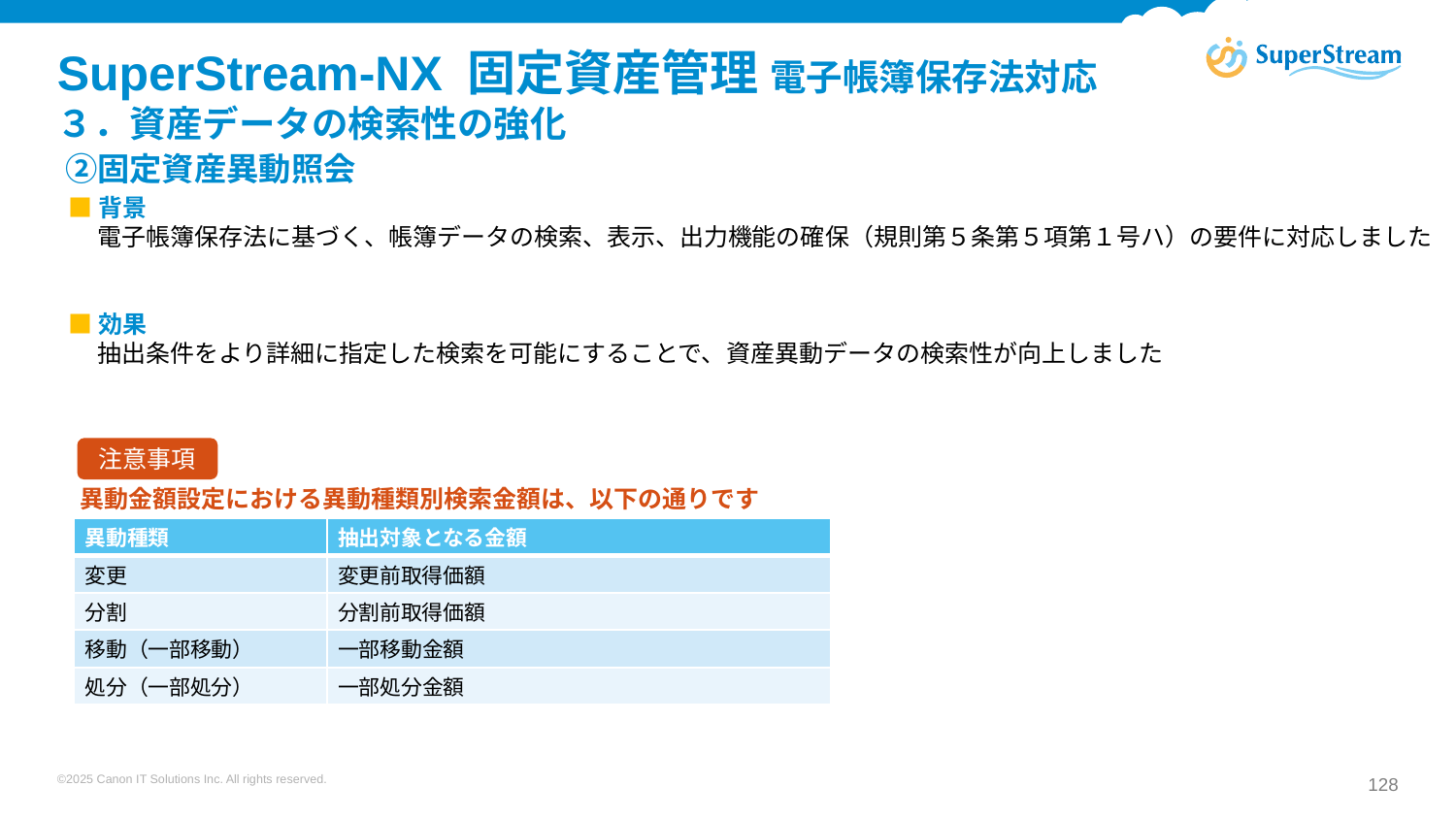

# SuperStream-NX 固定資産管理 電子帳簿保存法対応 ３．資産データの検索性の強化 ②固定資産異動照会
■背景
電子帳簿保存法に基づく、帳簿データの検索、表示、出力機能の確保（規則第５条第５項第１号ハ）の要件に対応しました

■効果
抽出条件をより詳細に指定した検索を可能にすることで、資産異動データの検索性が向上しました

 異動金額設定における異動種類別検索金額は、以下の通りです
注意事項
| 異動種類 | 抽出対象となる金額 |
| --- | --- |
| 変更 | 変更前取得価額 |
| 分割 | 分割前取得価額 |
| 移動（一部移動） | 一部移動金額 |
| 処分（一部処分） | 一部処分金額 |
©2025 Canon IT Solutions Inc. All rights reserved.
128